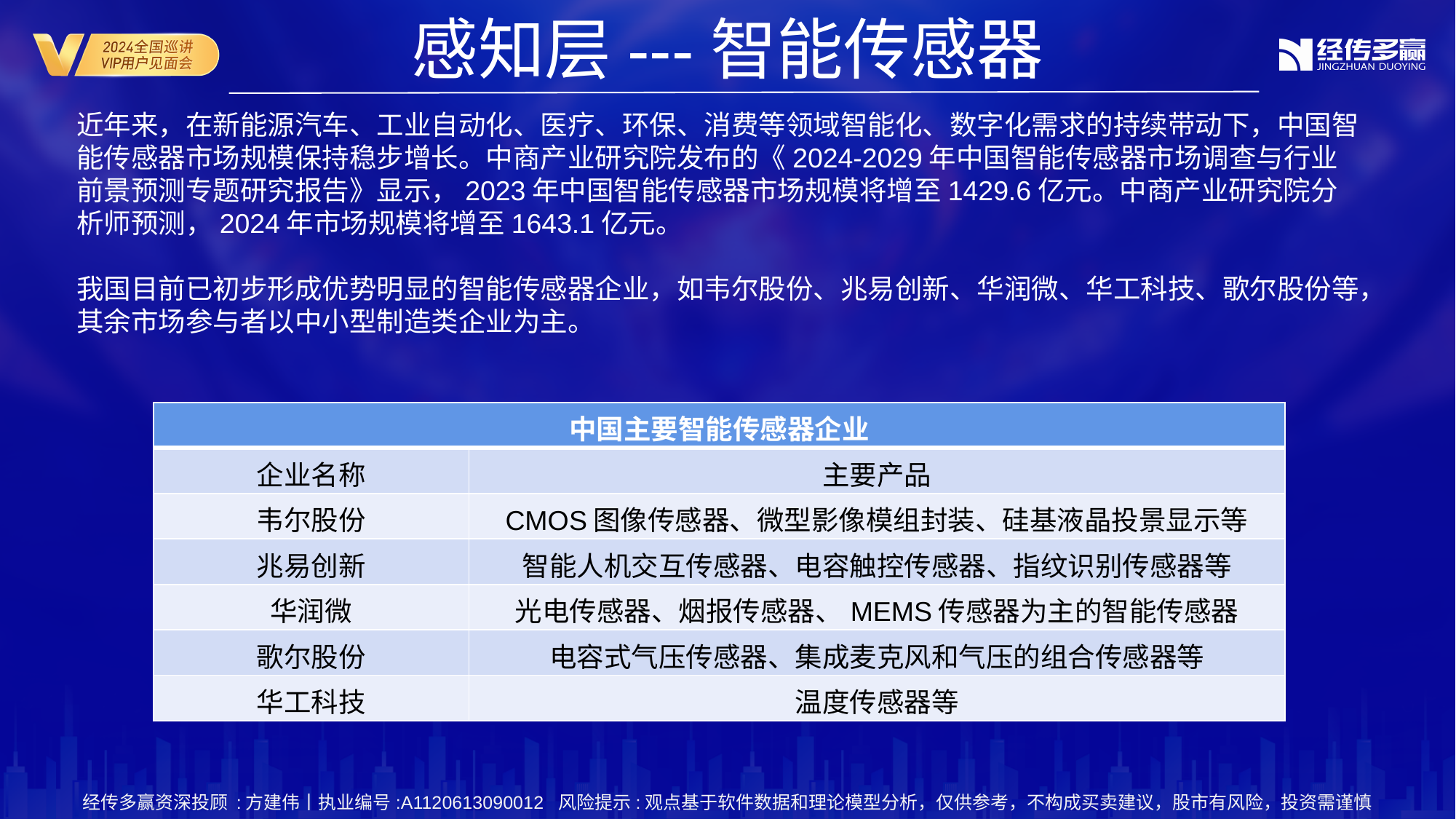

感知层---智能传感器
近年来，在新能源汽车、工业自动化、医疗、环保、消费等领域智能化、数字化需求的持续带动下，中国智能传感器市场规模保持稳步增长。中商产业研究院发布的《2024-2029年中国智能传感器市场调查与行业前景预测专题研究报告》显示，2023年中国智能传感器市场规模将增至1429.6亿元。中商产业研究院分析师预测，2024年市场规模将增至1643.1亿元。

我国目前已初步形成优势明显的智能传感器企业，如韦尔股份、兆易创新、华润微、华工科技、歌尔股份等，其余市场参与者以中小型制造类企业为主。
| 中国主要智能传感器企业 |  |
| --- | --- |
| 企业名称 | 主要产品 |
| 韦尔股份 | CMOS图像传感器、微型影像模组封装、硅基液晶投景显示等 |
| 兆易创新 | 智能人机交互传感器、电容触控传感器、指纹识别传感器等 |
| 华润微 | 光电传感器、烟报传感器、MEMS传感器为主的智能传感器 |
| 歌尔股份 | 电容式气压传感器、集成麦克风和气压的组合传感器等 |
| 华工科技 | 温度传感器等 |